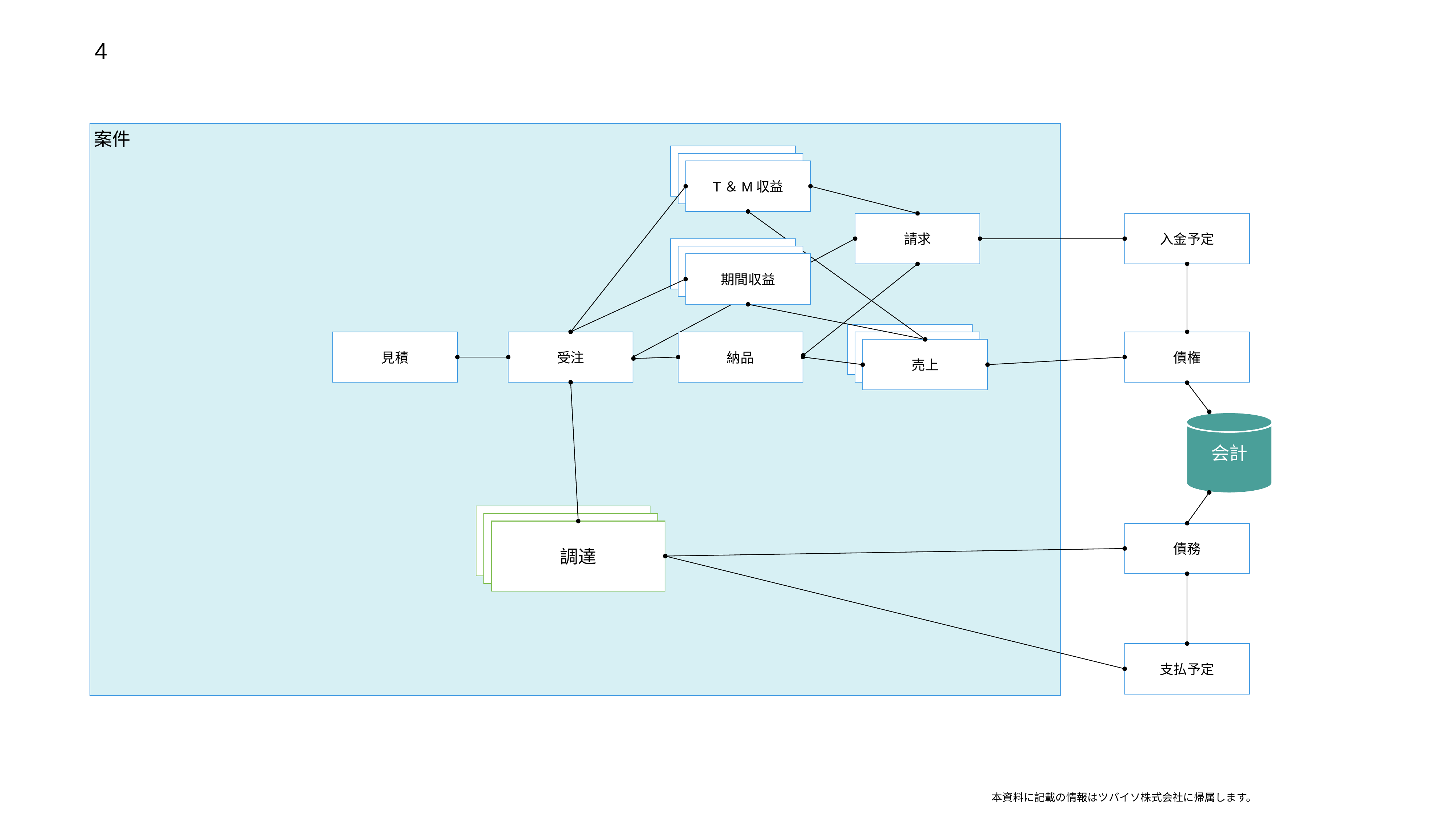

4
案件
期間収益
期間収益
T＆M収益
請求
入金予定
期間収益
期間収益
期間収益
売上
売上
売上
見積
受注
納品
債権

会計
調達
調達
調達
債務
支払予定